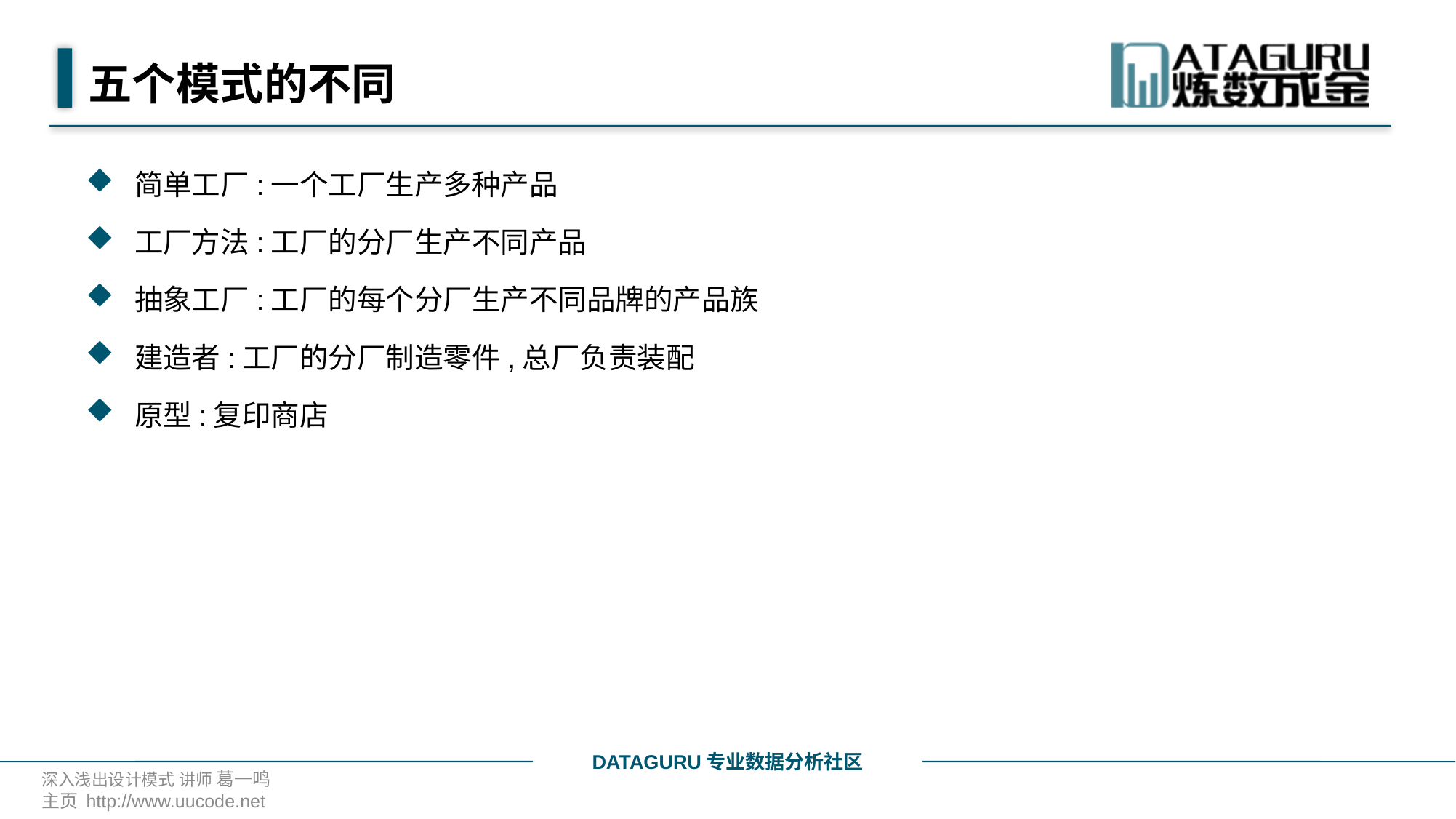

# 五个模式的不同
简单工厂:一个工厂生产多种产品
工厂方法:工厂的分厂生产不同产品
抽象工厂:工厂的每个分厂生产不同品牌的产品族
建造者:工厂的分厂制造零件,总厂负责装配
原型:复印商店